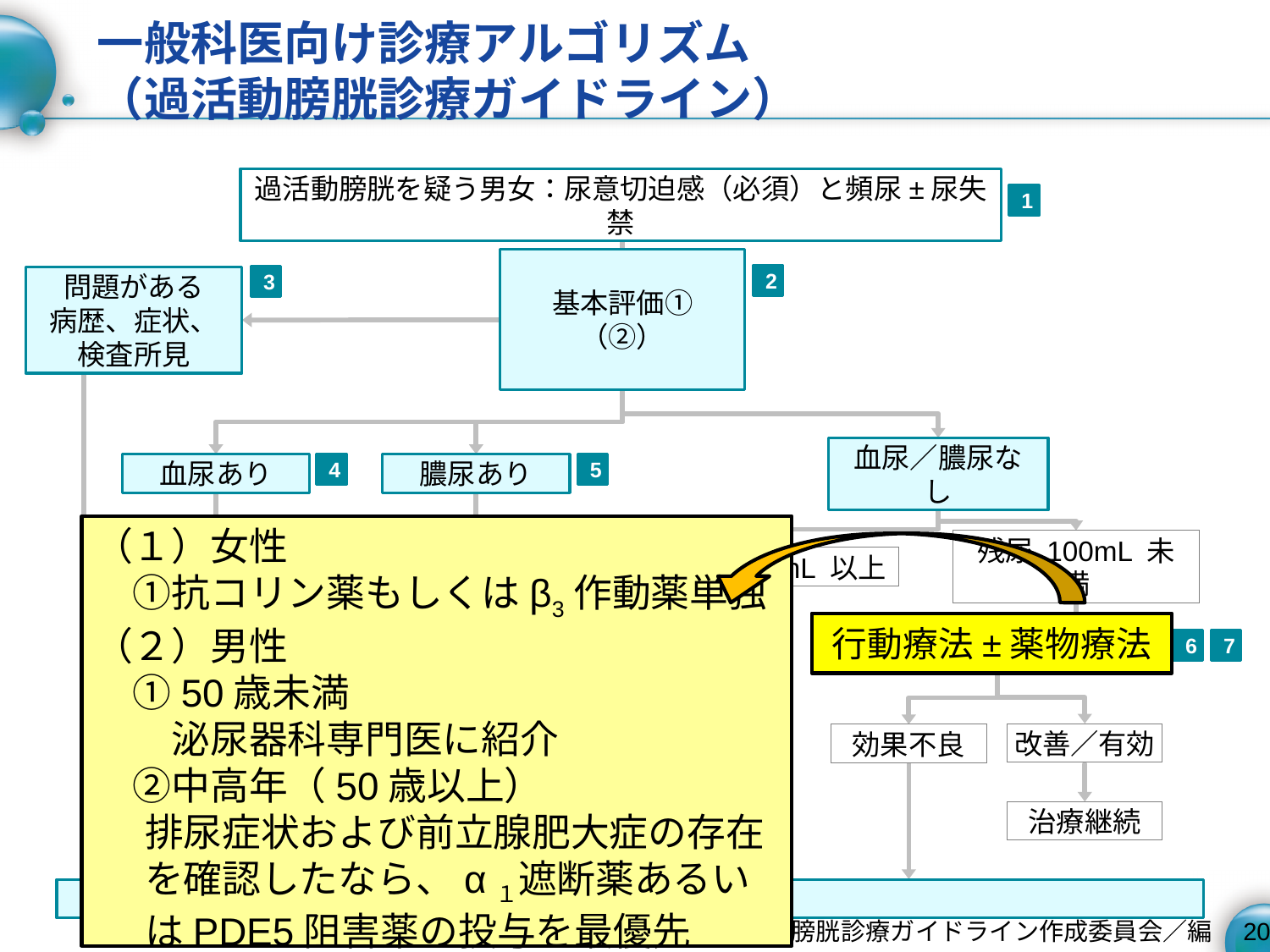

# 一般科医向け診療アルゴリズム （過活動膀胱診療ガイドライン）
1
過活動膀胱を疑う男女：尿意切迫感（必須）と頻尿±尿失禁
2

基本評価①（②）

3
問題がある
病歴、症状、
検査所見
4
5
血尿あり
膿尿あり
血尿／膿尿なし
（１）女性
　①抗コリン薬もしくはβ3作動薬単独
（２）男性
　①50歳未満
　　泌尿器科専門医に紹介
　②中高年（50歳以上）
排尿症状および前立腺肥大症の存在を確認したなら、α１遮断薬あるいはPDE5阻害薬の投与を最優先

抗菌薬治療
残尿 100mL 以上
残尿 100mL 未満
行動療法±薬物療法
7
6
行動療法±薬物療法
無効
有効
終了
改善／有効
効果不良
治療継続
専門医へ相談
過活動膀胱診療ガイドライン　日本排尿機能学会・過活動膀胱診療ガイドライン作成委員会／編　2015